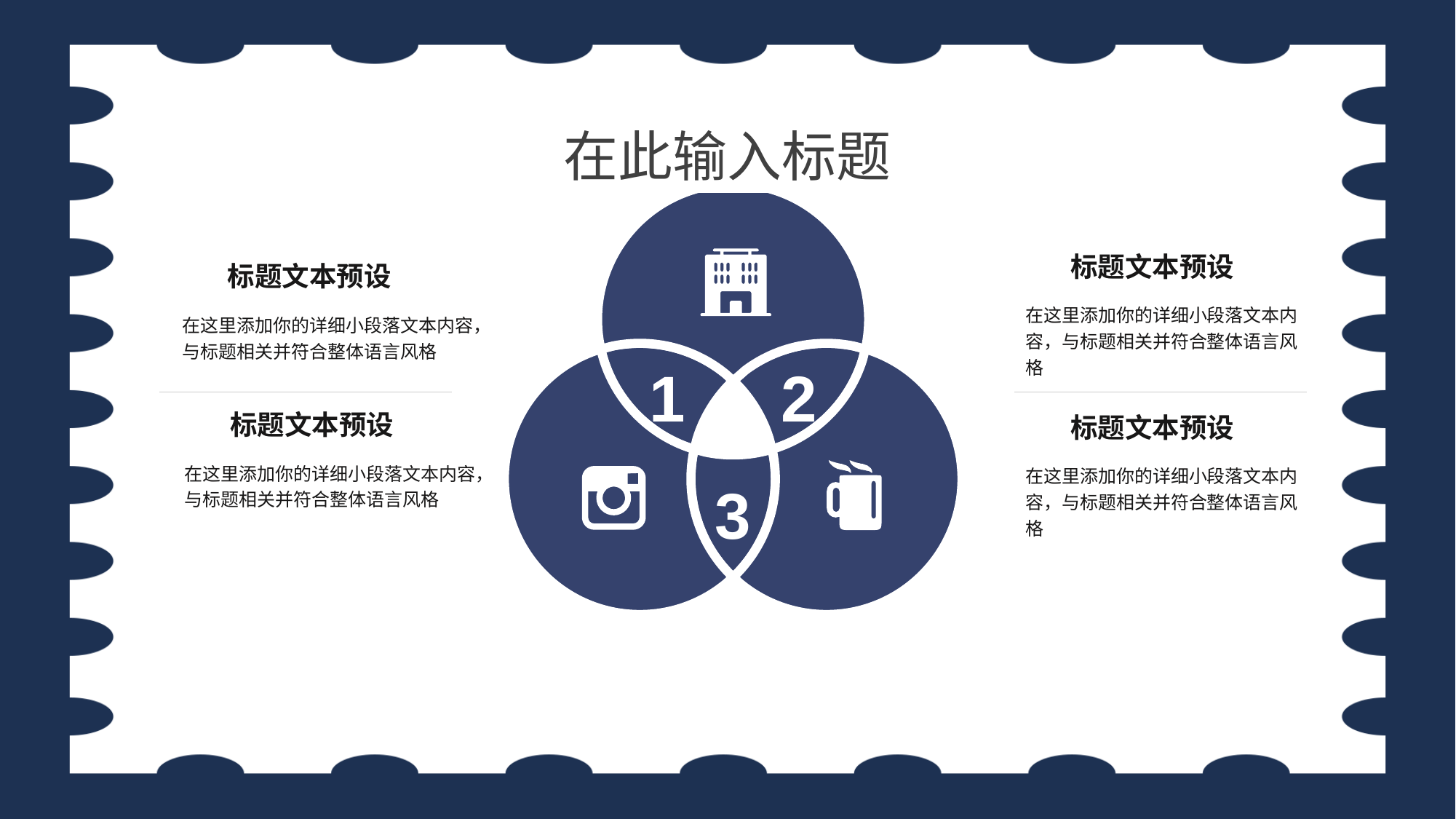

在此输入标题

1
2
3

标题文本预设
在这里添加你的详细小段落文本内容，与标题相关并符合整体语言风格
标题文本预设
在这里添加你的详细小段落文本内容，与标题相关并符合整体语言风格
标题文本预设
在这里添加你的详细小段落文本内容，与标题相关并符合整体语言风格
标题文本预设
在这里添加你的详细小段落文本内容，与标题相关并符合整体语言风格